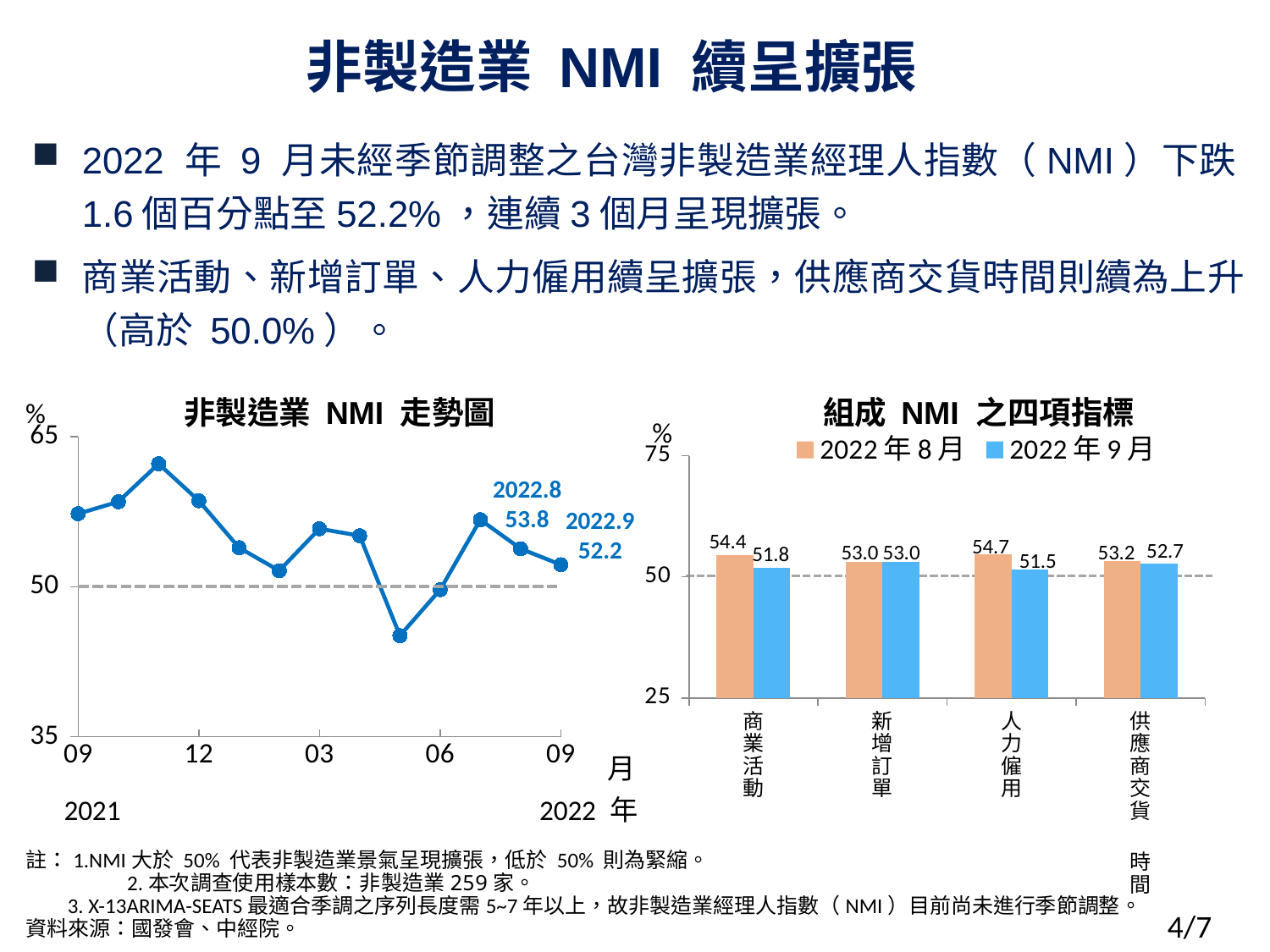

# 非製造業 NMI 續呈擴張
2022 年 9 月未經季節調整之台灣非製造業經理人指數（NMI）下跌1.6個百分點至52.2%，連續3個月呈現擴張。
商業活動、新增訂單、人力僱用續呈擴張，供應商交貨時間則續為上升（高於 50.0%）。
非製造業 NMI 走勢圖
組成 NMI 之四項指標
%
%

### Chart

| Category | NMI | 欄1 |
|---|---|---|
| 44440 | 57.3 | 50.0 |
| 44470 | 58.5 | 50.0 |
| 44501 | 62.3 | 50.0 |
| 44531 | 58.6 | 50.0 |
| 44562 | 53.9 | 50.0 |
| 44593 | 51.6 | 50.0 |
| 44621 | 55.8 | 50.0 |
| 44652 | 55.1 | 50.0 |
| 44682 | 45.1 | 50.0 |
| 44713 | 49.7 | 50.0 |
| 44743 | 56.7 | 50.0 |
| 44774 | 53.8 | 50.0 |
| 44805 | 52.2 | 50.0 |

### Chart

| Category | 2022年8月 | 2022年9月 |
|---|---|---|
| 商業活動 | 54.4 | 51.8 |
| 新增訂單 | 53.0 | 53.0 |
| 人力僱用 | 54.7 | 51.5 |
| 供應商交貨
時間 | 53.2 | 52.7 |
2022.8
53.8
2022.9
52.2
月
  2021                                                                  2022 年
註：1.NMI大於 50% 代表非製造業景氣呈現擴張，低於 50% 則為緊縮。
        2.本次調查使用樣本數：非製造業259家。
3. X-13ARIMA-SEATS最適合季調之序列長度需5~7年以上，故非製造業經理人指數（NMI）目前尚未進行季節調整。
資料來源：國發會、中經院。